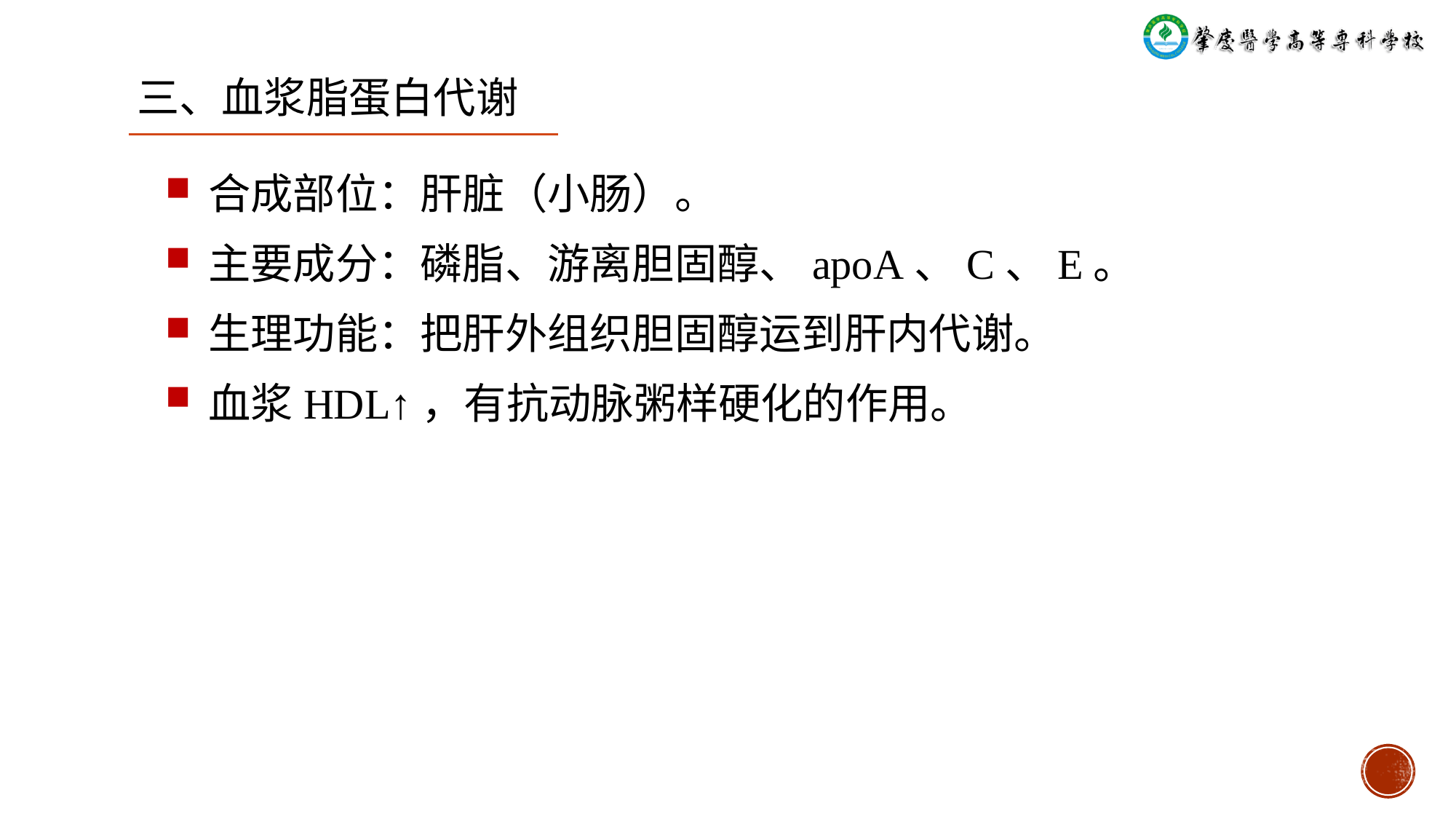

# 三、血浆脂蛋白代谢
合成部位：肝脏（小肠）。
主要成分：磷脂、游离胆固醇、apoA、C、E。
生理功能：把肝外组织胆固醇运到肝内代谢。
血浆HDL↑，有抗动脉粥样硬化的作用。